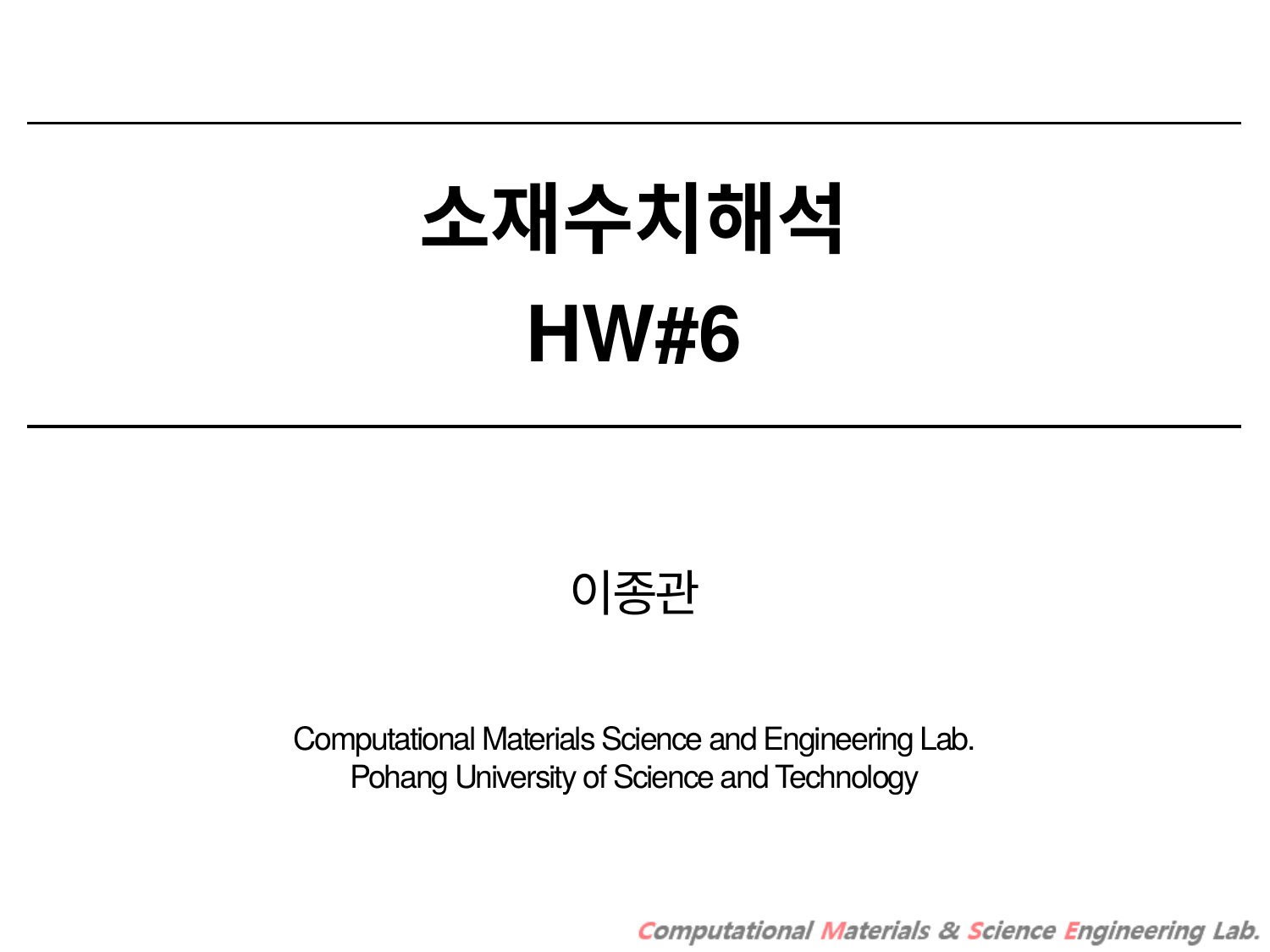

소재수치해석
HW#6
이종관

Computational Materials Science and Engineering Lab.
Pohang University of Science and Technology